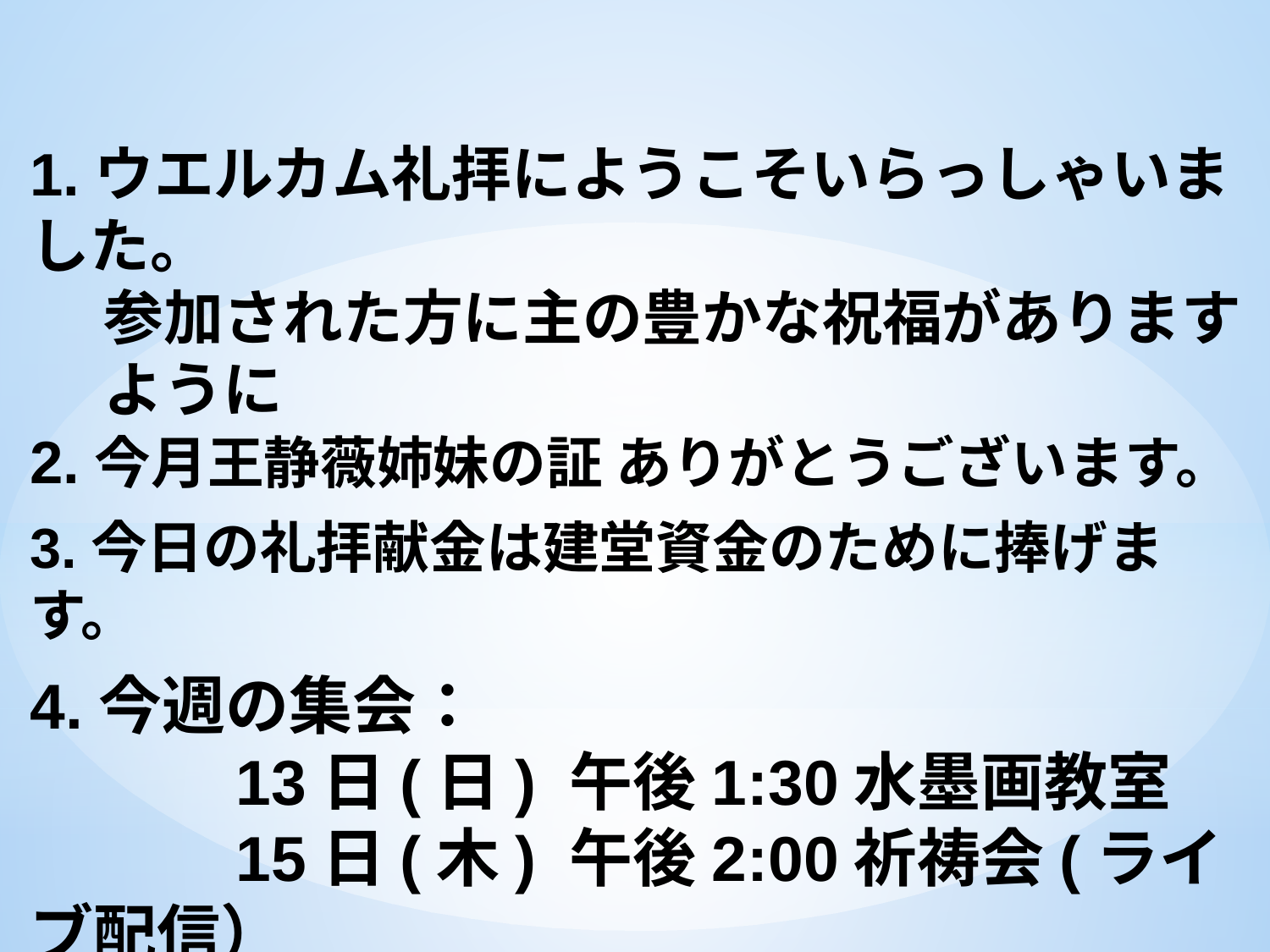

1.ウエルカム礼拝にようこそいらっしゃいました。
　 参加された方に主の豊かな祝福があります
　 ように
2.今月王静薇姉妹の証 ありがとうございます。
3.今日の礼拝献金は建堂資金のために捧げます。
4.今週の集会：
　　　13日(日) 午後1:30水墨画教室
　　　15日(木) 午後2:00祈祷会(ライブ配信）
5.来週(4/18）主日礼拝のメッセンジャーは
　黄恵仁牧師です。